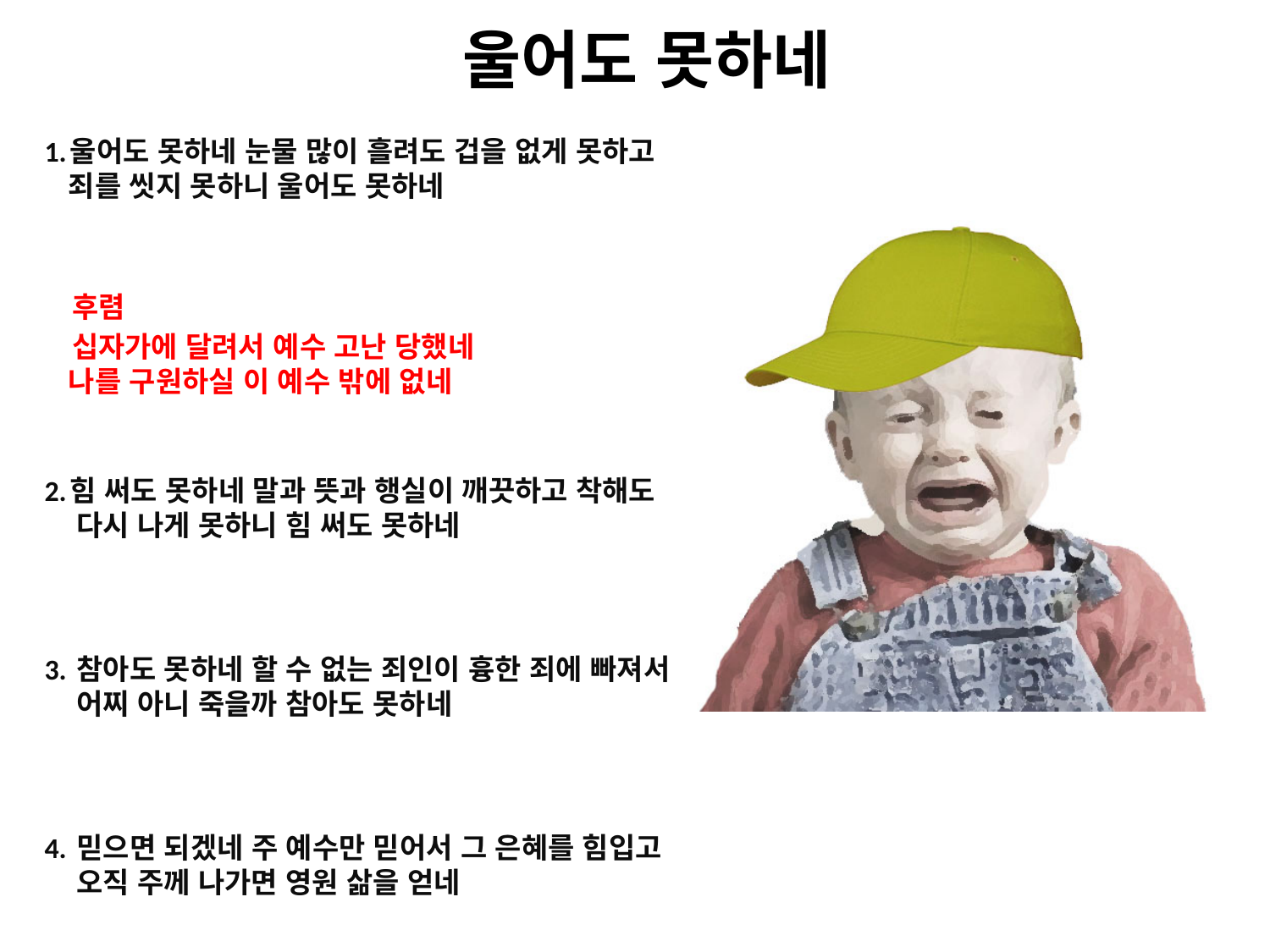

# 울어도 못하네
1.울어도 못하네 눈물 많이 흘려도 겁을 없게 못하고
   죄를 씻지 못하니 울어도 못하네

   후렴
   십자가에 달려서 예수 고난 당했네
   나를 구원하실 이 예수 밖에 없네
2.힘 써도 못하네 말과 뜻과 행실이 깨끗하고 착해도
    다시 나게 못하니 힘 써도 못하네
3. 참아도 못하네 할 수 없는 죄인이 흉한 죄에 빠져서
    어찌 아니 죽을까 참아도 못하네
4. 믿으면 되겠네 주 예수만 믿어서 그 은혜를 힘입고
    오직 주께 나가면 영원 삶을 얻네